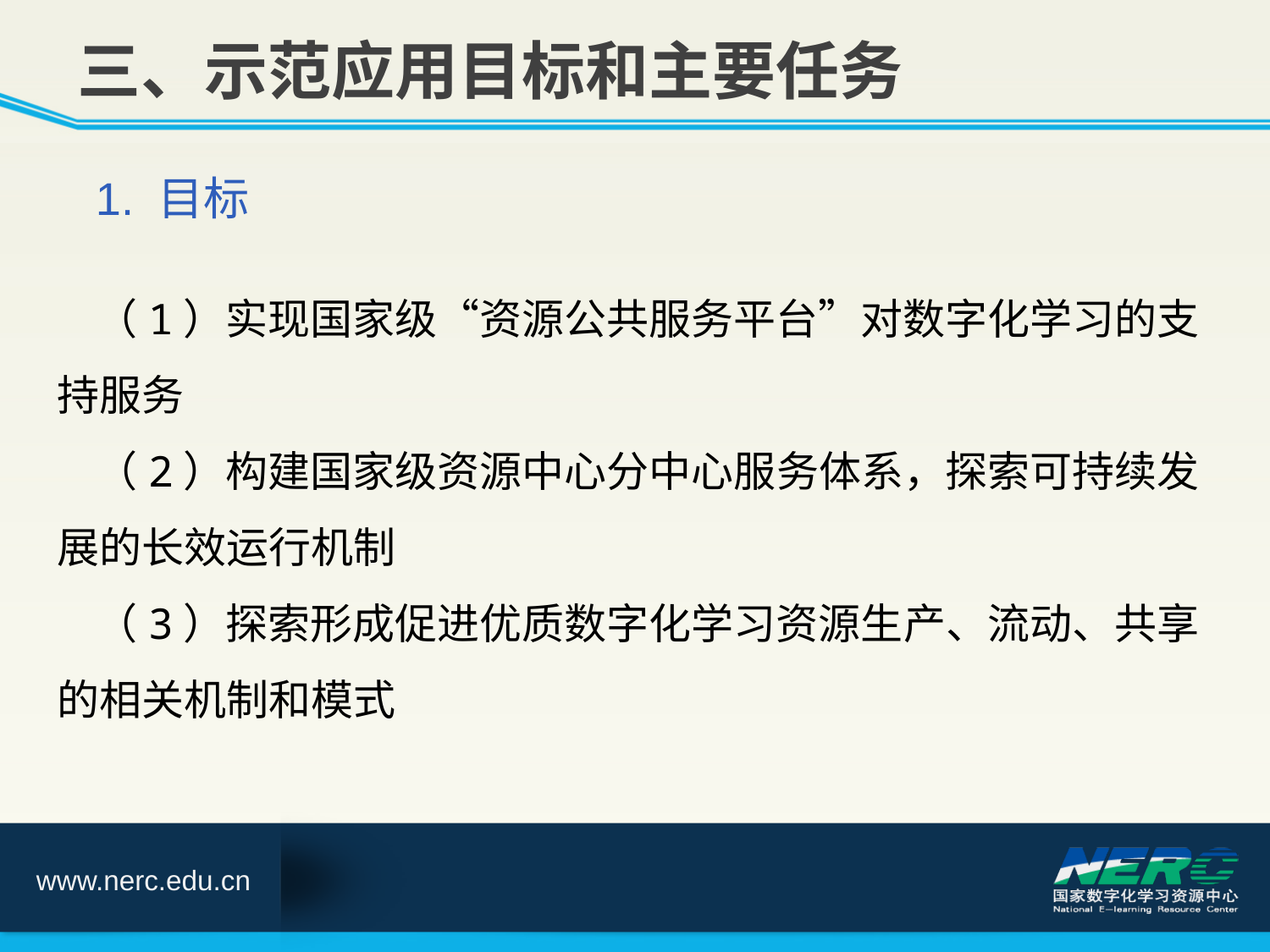

三、示范应用目标和主要任务
1. 目标

（1）实现国家级“资源公共服务平台”对数字化学习的支持服务
（2）构建国家级资源中心分中心服务体系，探索可持续发展的长效运行机制
（3）探索形成促进优质数字化学习资源生产、流动、共享的相关机制和模式